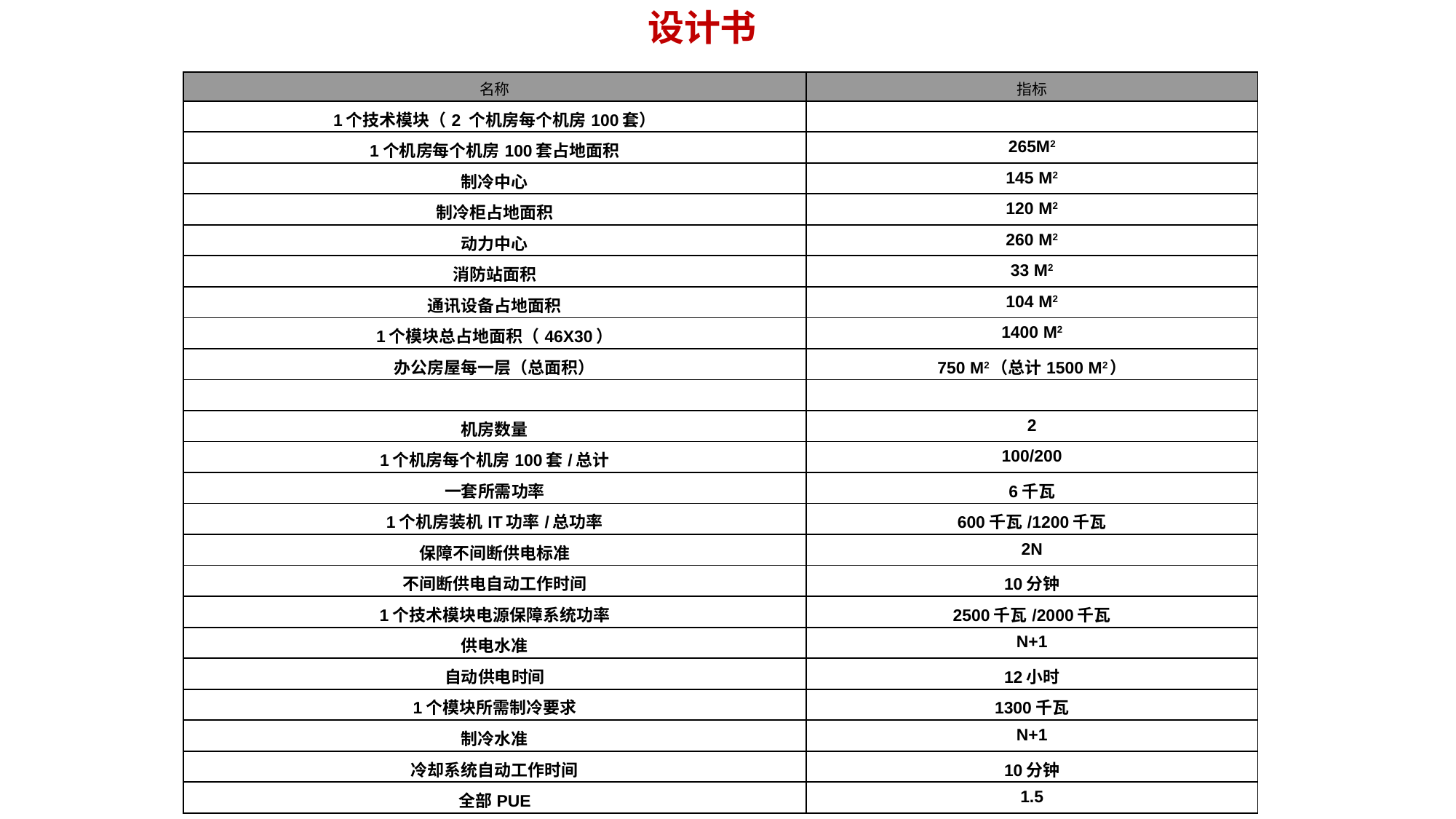

设计书
| 名称 | 指标 |
| --- | --- |
| 1个技术模块（2 个机房每个机房100套） |  |
| 1个机房每个机房100套占地面积 | 265M2 |
| 制冷中心 | 145 M2 |
| 制冷柜占地面积 | 120 M2 |
| 动力中心 | 260 M2 |
| 消防站面积 | 33 M2 |
| 通讯设备占地面积 | 104 M2 |
| 1个模块总占地面积（46X30） | 1400 M2 |
| 办公房屋每一层（总面积） | 750 M2（总计1500 M2） |
|  |  |
| 机房数量 | 2 |
| 1个机房每个机房100套/总计 | 100/200 |
| 一套所需功率 | 6千瓦 |
| 1个机房装机IT功率/总功率 | 600千瓦/1200千瓦 |
| 保障不间断供电标准 | 2N |
| 不间断供电自动工作时间 | 10分钟 |
| 1个技术模块电源保障系统功率 | 2500千瓦/2000千瓦 |
| 供电水准 | N+1 |
| 自动供电时间 | 12小时 |
| 1个模块所需制冷要求 | 1300千瓦 |
| 制冷水准 | N+1 |
| 冷却系统自动工作时间 | 10分钟 |
| 全部PUE | 1.5 |